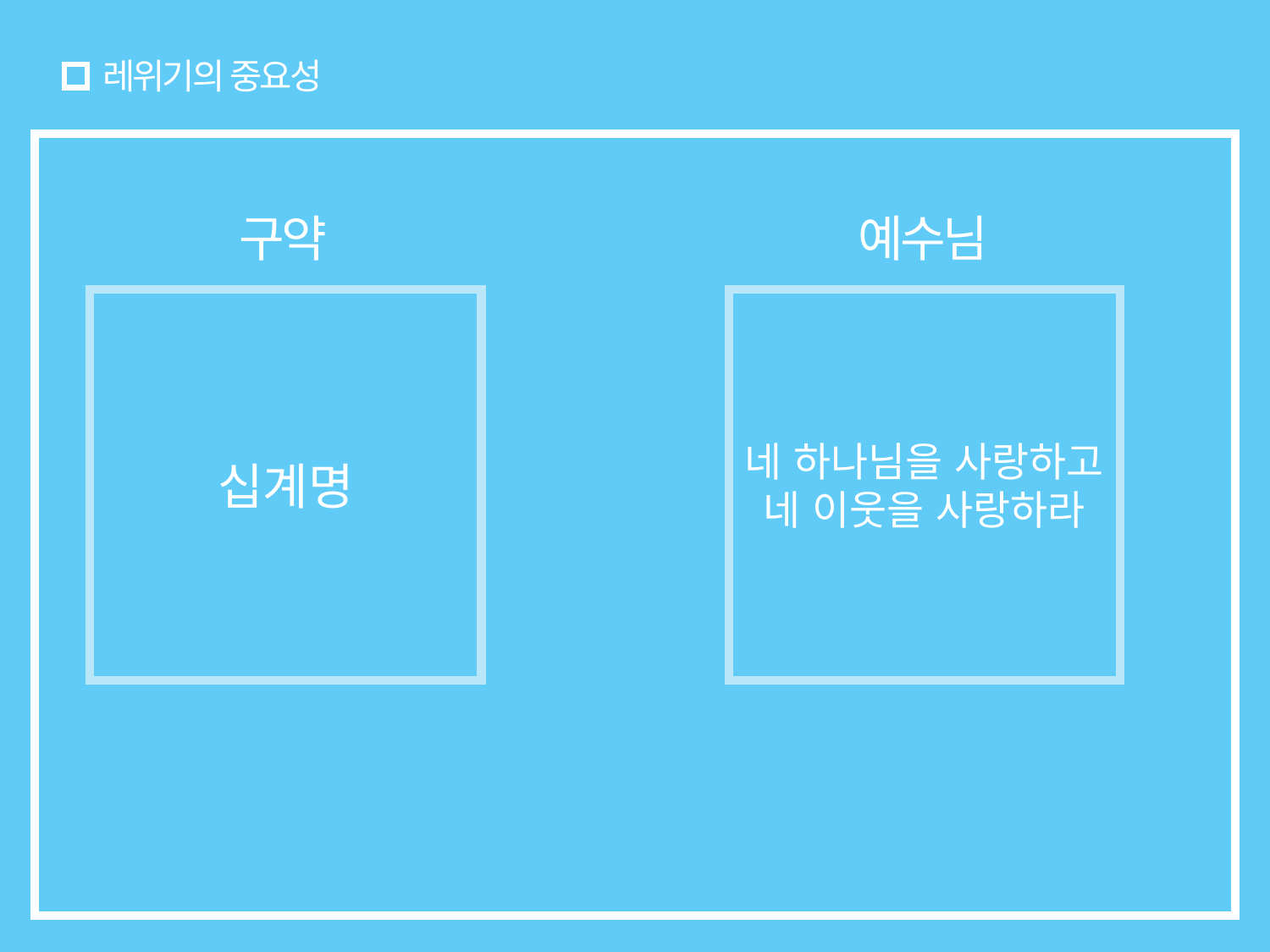

# 레위기의 중요성

           구약                                                예수님
십계명
네 하나님을 사랑하고
네 이웃을 사랑하라